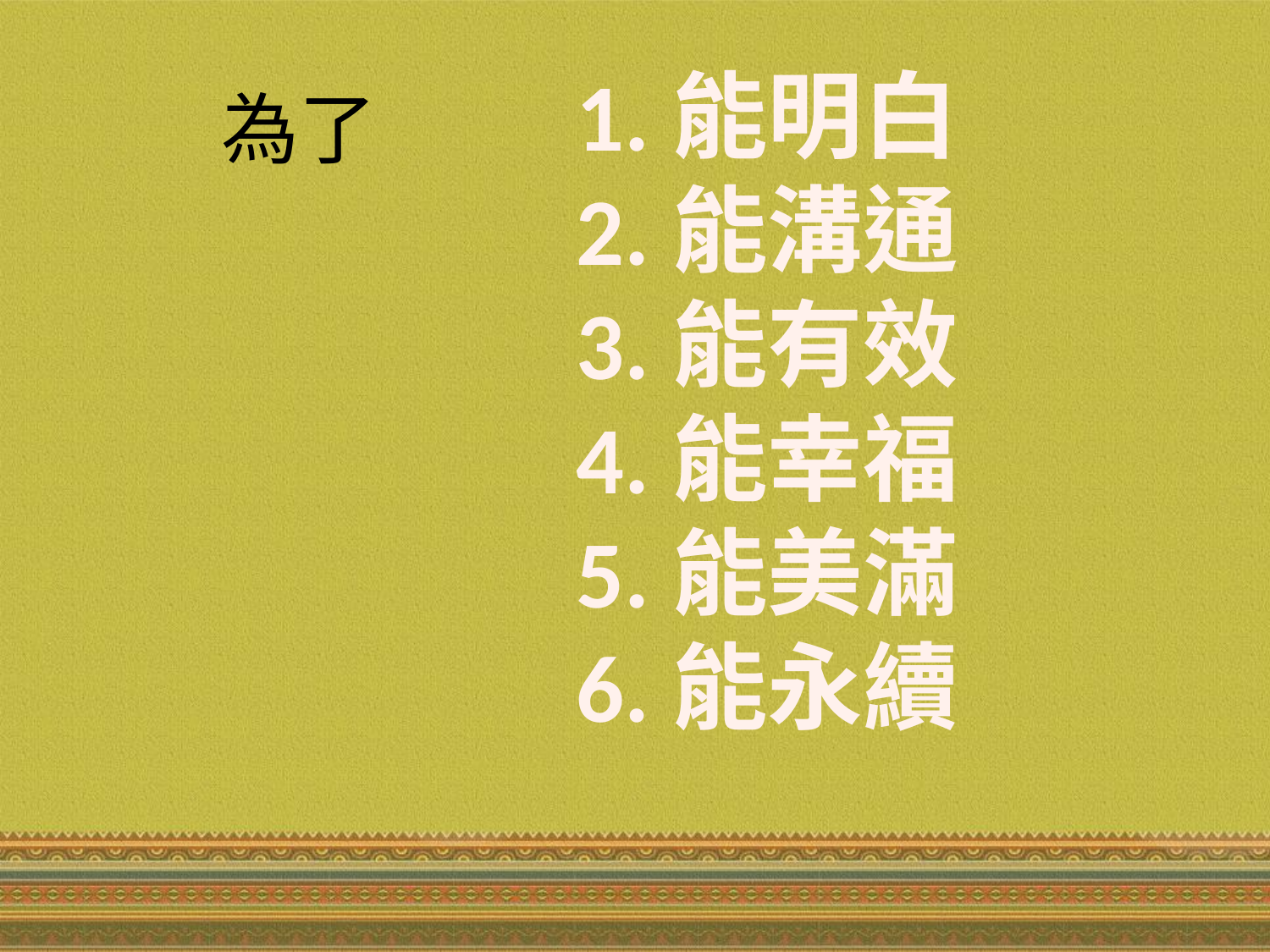

# 為了
1.能明白
2.能溝通
3.能有效
4.能幸福
5.能美滿
6.能永續